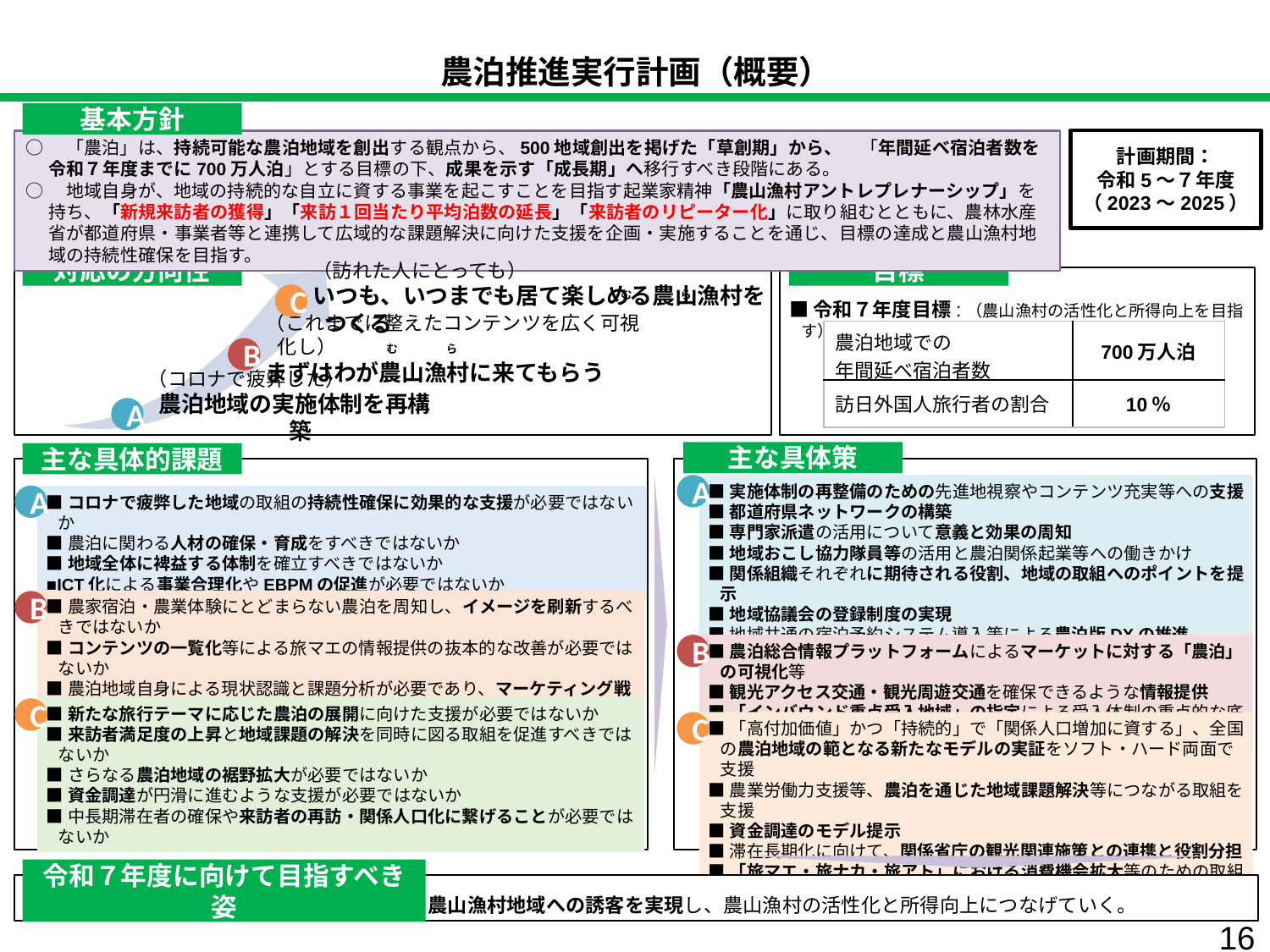

農泊推進実行計画（概要）
基本方針
計画期間：
令和5～７年度
（2023～2025）
○　「農泊」は、持続可能な農泊地域を創出する観点から、500地域創出を掲げた「草創期」から、　「年間延べ宿泊者数を令和７年度までに700万人泊」とする目標の下、成果を示す「成長期」へ移行すべき段階にある。
○　地域自身が、地域の持続的な自立に資する事業を起こすことを目指す起業家精神「農山漁村アントレプレナーシップ」を持ち、「新規来訪者の獲得」「来訪１回当たり平均泊数の延長」「来訪者のリピーター化」に取り組むとともに、農林水産省が都道府県・事業者等と連携して広域的な課題解決に向けた支援を企画・実施することを通じ、目標の達成と農山漁村地域の持続性確保を目指す。
対応の方向性
目標
（訪れた人にとっても）
いつも、いつまでも居て楽しめる農山漁村をつくる

■令和７年度目標:（農山漁村の活性化と所得向上を目指す）

む　　　　 ら
C
（これまでに整えたコンテンツを広く可視化し）
まずはわが農山漁村に来てもらう
| 農泊地域での 年間延べ宿泊者数 | 700万人泊 |
| --- | --- |
| 訪日外国人旅行者の割合 | 10％ |
む　　　　 ら
B
（コロナで疲弊した）
農泊地域の実施体制を再構築
A
主な具体策
主な具体的課題

A
■実施体制の再整備のための先進地視察やコンテンツ充実等への支援
■都道府県ネットワークの構築
■専門家派遣の活用について意義と効果の周知
■地域おこし協力隊員等の活用と農泊関係起業等への働きかけ
■関係組織それぞれに期待される役割、地域の取組へのポイントを提示
■地域協議会の登録制度の実現
■地域共通の宿泊予約システム導入等による農泊版DXの推進
A
■コロナで疲弊した地域の取組の持続性確保に効果的な支援が必要ではないか
■農泊に関わる人材の確保・育成をすべきではないか
■地域全体に裨益する体制を確立すべきではないか
■ICT化による事業合理化やEBPMの促進が必要ではないか
■農家宿泊・農業体験にとどまらない農泊を周知し、イメージを刷新するべきではないか
■コンテンツの一覧化等による旅マエの情報提供の抜本的な改善が必要ではないか
■農泊地域自身による現状認識と課題分析が必要であり、マーケティング戦略が急務
■受入環境整備等を通じたインバウンドの地方誘客が必要ではないか
B

B
■農泊総合情報プラットフォームによるマーケットに対する「農泊」の可視化等
■観光アクセス交通・観光周遊交通を確保できるような情報提供
■「インバウンド重点受入地域」の指定による受入体制の重点的な底上げ
■新たな旅行テーマに応じた農泊の展開に向けた支援が必要ではないか
■来訪者満足度の上昇と地域課題の解決を同時に図る取組を促進すべきではないか
■さらなる農泊地域の裾野拡大が必要ではないか
■資金調達が円滑に進むような支援が必要ではないか
■中長期滞在者の確保や来訪者の再訪・関係人口化に繋げることが必要ではないか
C
C
■「高付加価値」かつ「持続的」で「関係人口増加に資する」、全国の農泊地域の範となる新たなモデルの実証をソフト・ハード両面で支援
■農業労働力支援等、農泊を通じた地域課題解決等につながる取組を支援
■資金調達のモデル提示
■滞在長期化に向けて、関係省庁の観光関連施策との連携と役割分担
■「旅マエ・旅ナカ・旅アト」における消費機会拡大等のための取組促進

令和７年度に向けて目指すべき姿

■ コロナ禍からの復活とコロナ禍前を超える農山漁村地域への誘客を実現し、農山漁村の活性化と所得向上につなげていく。
16